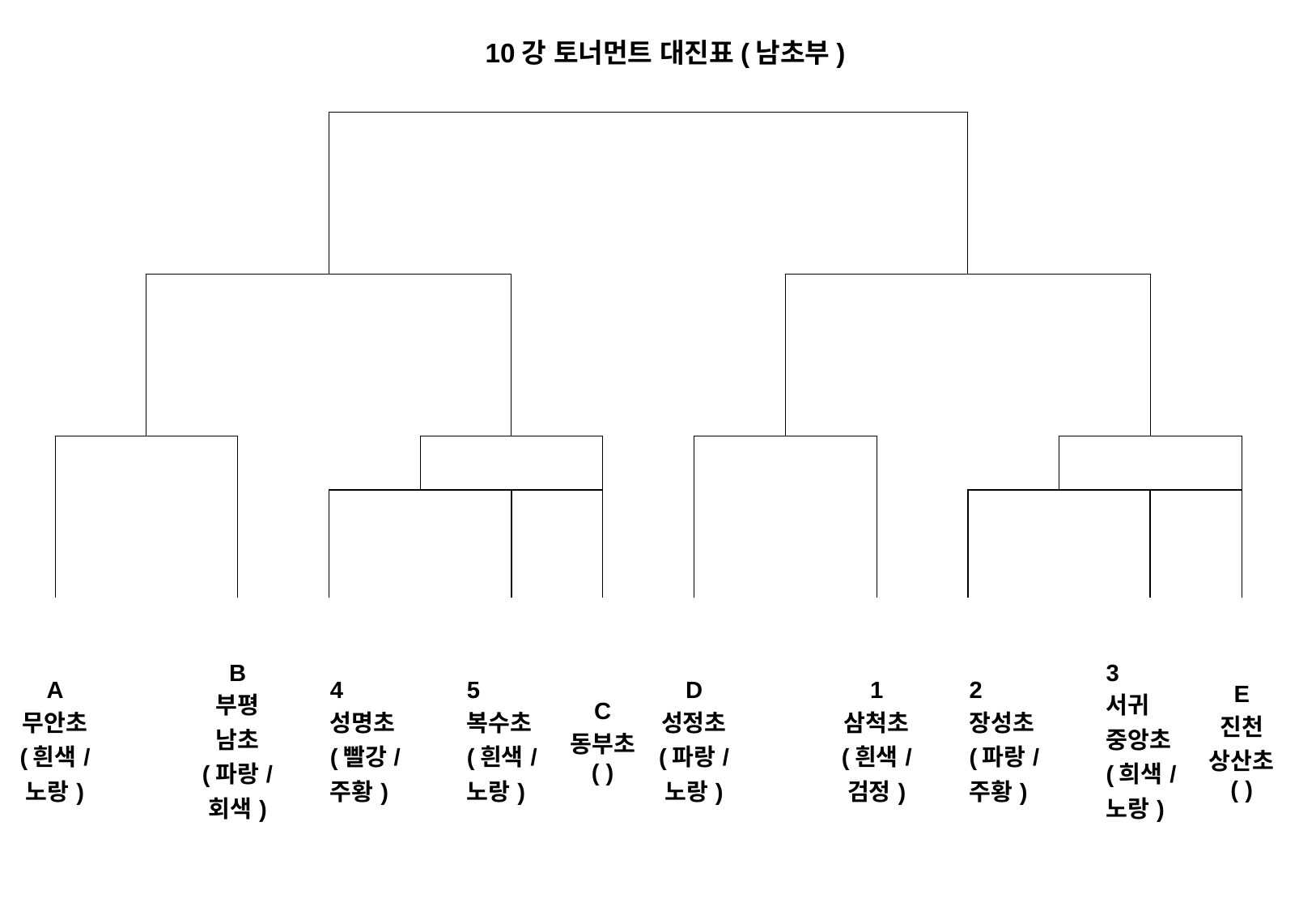

10강 토너먼트 대진표(남초부)
|  |  |  |  |  |  |  |  |  |  |  |  |  |  |  |  |  |  |  |  |  |  |  |  |  |  |  |  |
| --- | --- | --- | --- | --- | --- | --- | --- | --- | --- | --- | --- | --- | --- | --- | --- | --- | --- | --- | --- | --- | --- | --- | --- | --- | --- | --- | --- |
|  |  |  |  |  |  |  |  |  |  |  |  |  |  |  |  |  |  |  |  |  |  |  |  |  |  |  |  |
|  |  |  |  |  |  |  |  |  |  |  |  |  |  |  |  |  |  |  |  |  |  |  |  |  |  |  |  |
|  |  |  |  |  |  |  |  |  |  |  |  |  |  |  |  |  |  |  |  |  |  |  |  |  |  |  |  |
|  |  |  |  |  |  |  |  |  |  |  |  |  |  |  |  |  |  |  |  |  |  |  |  |  |  |  |  |
|  |  |  |  |  |  |  |  |  |  |  |  |  |  |  |  |  |  |  |  |  |  |  |  |  |  |  |  |
|  |  |  |  |  |  |  |  |  |  |  |  |  |  |  |  |  |  |  |  |  |  |  |  |  |  |  |  |
|  |  |  |  |  |  |  |  |  |  |  |  |  |  |  |  |  |  |  |  |  |  |  |  |  |  |  |  |
|  |  |  |  |  |  |  |  |  |  |  |  |  |  |  |  |  |  |  |  |  |  |  |  |  |  |  |  |
|  |  |  |  |  |  |  |  |  |  |  |  |  |  |  |  |  |  |  |  |  |  |  |  |  |  |  |  |
| A 무안초 (흰색/ 노랑) |  |  |  | B 부평 남초 (파랑/ 회색) |  |  | 4 성명초 (빨강/ 주황) |  |  | 5 복수초(흰색/ 노랑) |  | C 동부초 ( ) |  | D 성정초 (파랑/ 노랑) |  |  |  | 1 삼척초 (흰색/ 검정) |  |  | 2 장성초 (파랑/ 주황) |  |  | 3 서귀 중앙초 (희색/ 노랑) |  | E 진천 상산초 ( ) |  |